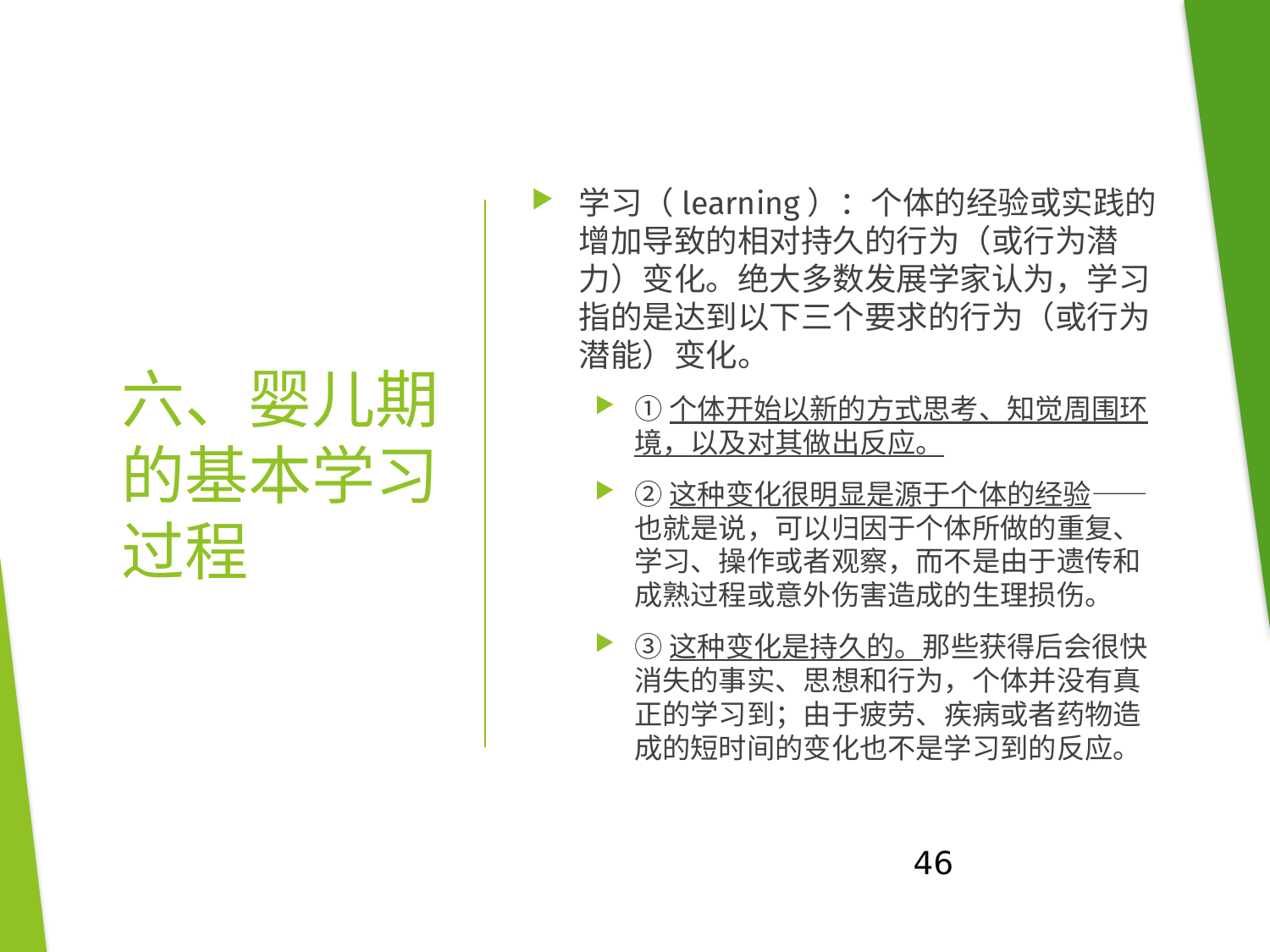

学习（learning）：个体的经验或实践的增加导致的相对持久的行为（或行为潜力）变化。绝大多数发展学家认为，学习指的是达到以下三个要求的行为（或行为潜能）变化。
①个体开始以新的方式思考、知觉周围环境，以及对其做出反应。
②这种变化很明显是源于个体的经验——也就是说，可以归因于个体所做的重复、学习、操作或者观察，而不是由于遗传和成熟过程或意外伤害造成的生理损伤。
③这种变化是持久的。那些获得后会很快消失的事实、思想和行为，个体并没有真正的学习到；由于疲劳、疾病或者药物造成的短时间的变化也不是学习到的反应。
# 六、婴儿期的基本学习过程

46